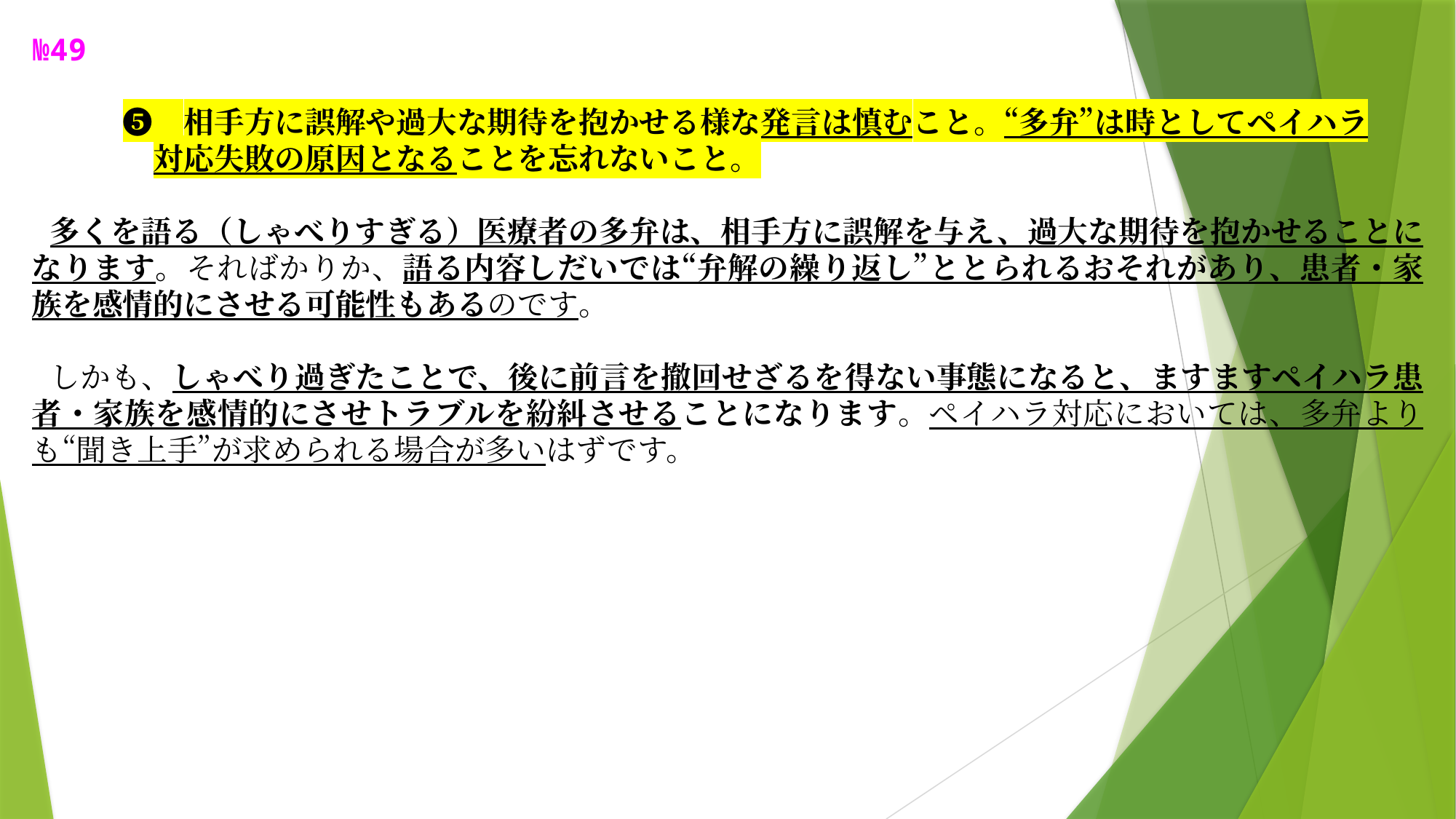

№49

　　　❺　相手方に誤解や過大な期待を抱かせる様な発言は慎むこと。“多弁”は時としてペイハラ
　　　　対応失敗の原因となることを忘れないこと。

多くを語る（しゃべりすぎる）医療者の多弁は、相手方に誤解を与え、過大な期待を抱かせることになります。そればかりか、語る内容しだいでは“弁解の繰り返し”ととられるおそれがあり、患者・家族を感情的にさせる可能性もあるのです。

しかも、しゃべり過ぎたことで、後に前言を撤回せざるを得ない事態になると、ますますペイハラ患者・家族を感情的にさせトラブルを紛糾させることになります。ペイハラ対応においては、多弁よりも“聞き上手”が求められる場合が多いはずです。